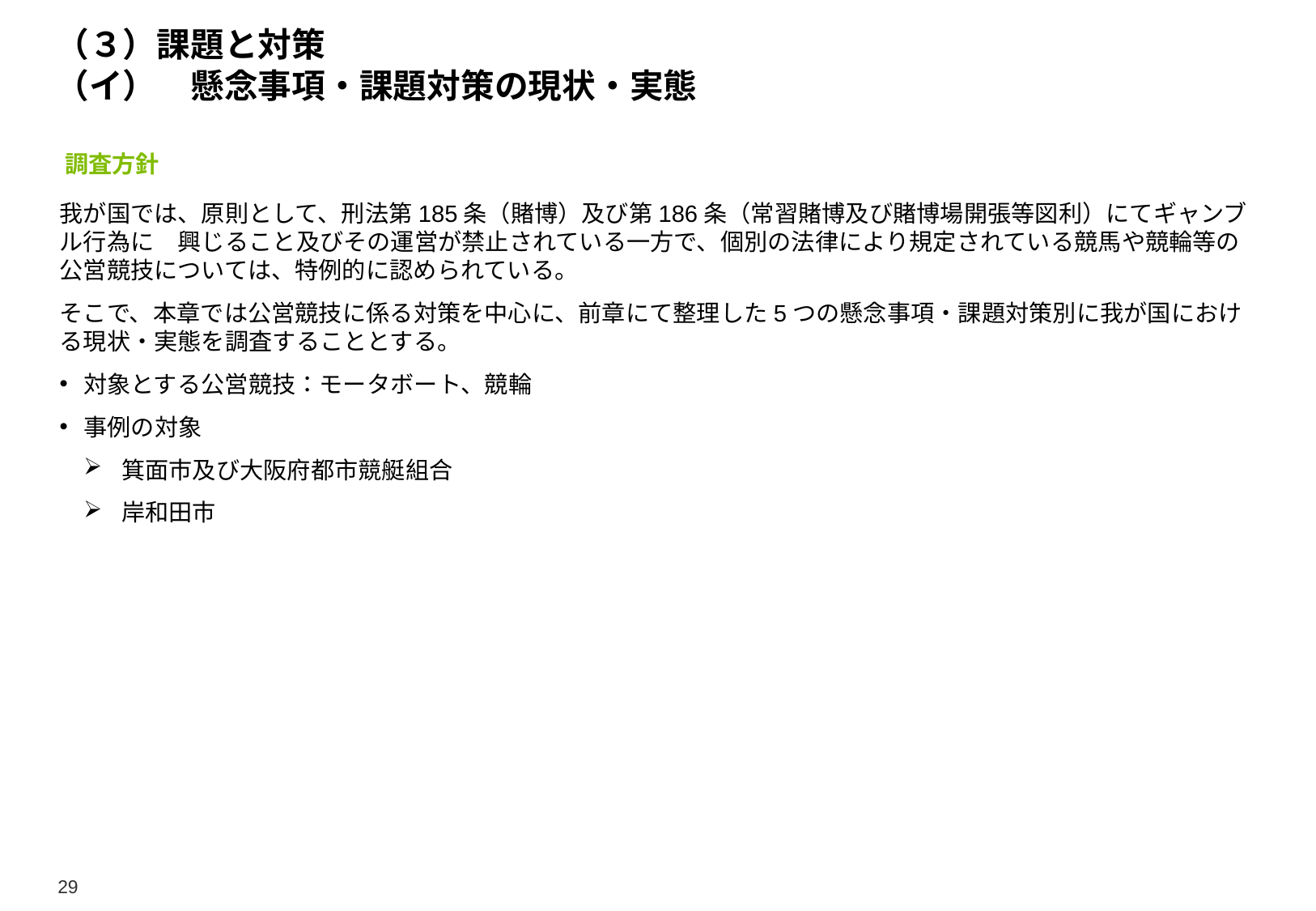

# （３）課題と対策 （イ）　懸念事項・課題対策の現状・実態
調査方針
我が国では、原則として、刑法第185条（賭博）及び第186条（常習賭博及び賭博場開張等図利）にてギャンブル行為に　興じること及びその運営が禁止されている一方で、個別の法律により規定されている競馬や競輪等の公営競技については、特例的に認められている。
そこで、本章では公営競技に係る対策を中心に、前章にて整理した5つの懸念事項・課題対策別に我が国における現状・実態を調査することとする。
対象とする公営競技：モータボート、競輪
事例の対象
箕面市及び大阪府都市競艇組合
岸和田市

29